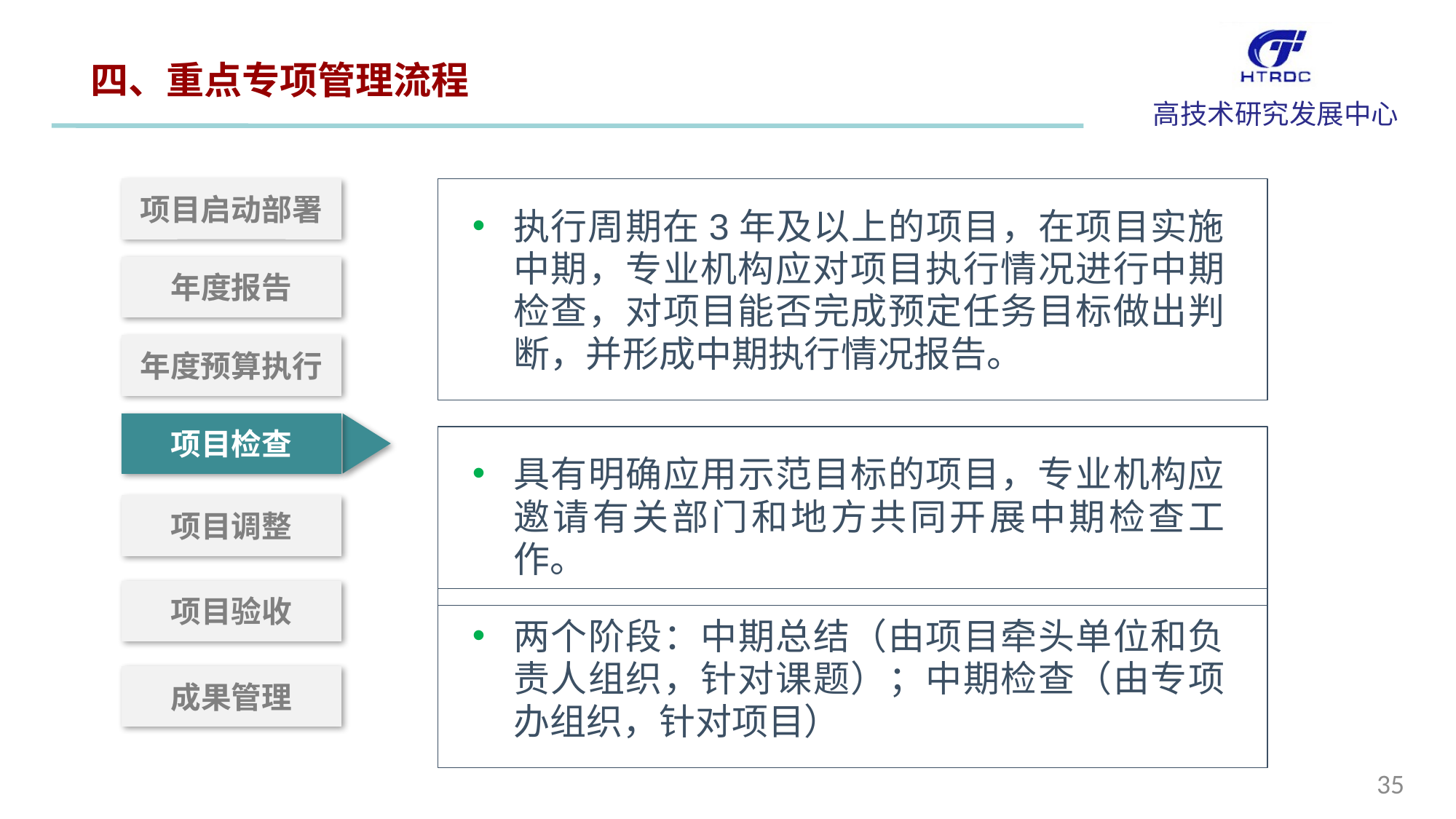

四、重点专项管理流程
项目启动部署
执行周期在3年及以上的项目，在项目实施中期，专业机构应对项目执行情况进行中期检查，对项目能否完成预定任务目标做出判断，并形成中期执行情况报告。
年度报告
年度预算执行
项目检查

具有明确应用示范目标的项目，专业机构应邀请有关部门和地方共同开展中期检查工作。
项目调整
项目验收
两个阶段：中期总结（由项目牵头单位和负责人组织，针对课题）；中期检查（由专项办组织，针对项目）
成果管理